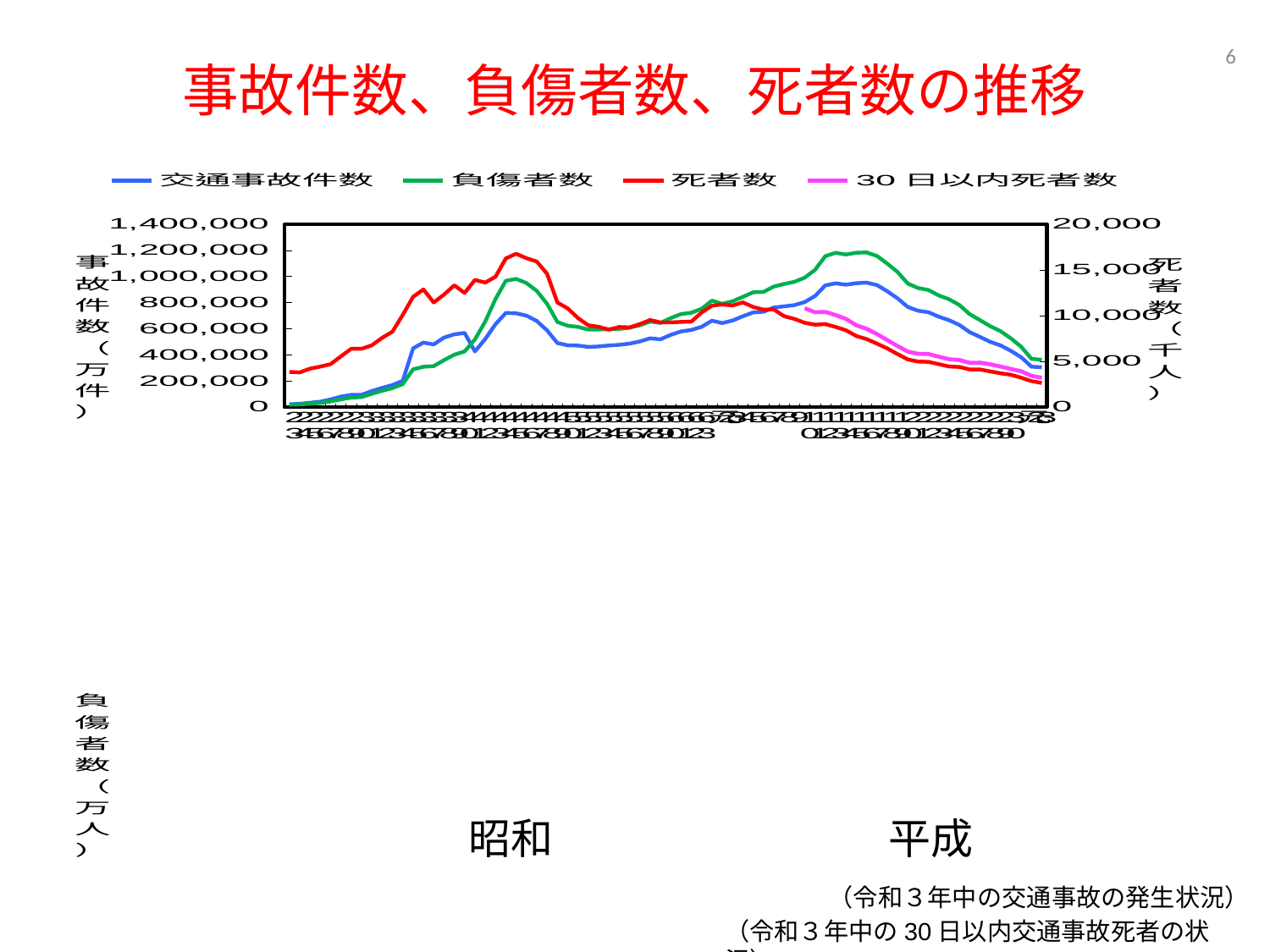

# 事故件数、負傷者数、死者数の推移
6

### Chart

| Category | 交通事故件数 | 負傷者数 | 死者数 | 30日以内死者数 |
|---|---|---|---|---|
| 23 | 21341.0 | 17609.0 | 3848.0 | None |
| 24 | 25113.0 | 20242.0 | 3790.0 | None |
| 25 | 33212.0 | 25450.0 | 4202.0 | None |
| 26 | 41423.0 | 31274.0 | 4429.0 | None |
| 27 | 58487.0 | 43321.0 | 4696.0 | None |
| 28 | 80019.0 | 59280.0 | 5544.0 | None |
| 29 | 93869.0 | 72390.0 | 6374.0 | None |
| 30 | 93981.0 | 76501.0 | 6379.0 | None |
| 31 | 122691.0 | 102072.0 | 6751.0 | None |
| 32 | 146833.0 | 124530.0 | 7575.0 | None |
| 33 | 168799.0 | 145432.0 | 8248.0 | None |
| 34 | 201292.0 | 175951.0 | 10079.0 | None |
| 35 | 449917.0 | 289156.0 | 12055.0 | None |
| 36 | 493693.0 | 308697.0 | 12865.0 | None |
| 37 | 479825.0 | 313813.0 | 11445.0 | None |
| 38 | 531966.0 | 359089.0 | 12301.0 | None |
| 39 | 557183.0 | 401117.0 | 13318.0 | None |
| 40 | 567286.0 | 425666.0 | 12484.0 | None |
| 41 | 425944.0 | 517775.0 | 13904.0 | None |
| 42 | 521481.0 | 655377.0 | 13618.0 | None |
| 43 | 635056.0 | 828071.0 | 14256.0 | None |
| 44 | 720880.0 | 967000.0 | 16257.0 | None |
| 45 | 718080.0 | 981096.0 | 16765.0 | None |
| 46 | 700290.0 | 949689.0 | 16278.0 | None |
| 47 | 659283.0 | 889198.0 | 15918.0 | None |
| 48 | 586713.0 | 789948.0 | 14574.0 | None |
| 49 | 490452.0 | 651420.0 | 11432.0 | None |
| 50 | 472938.0 | 622467.0 | 10792.0 | None |
| 51 | 471041.0 | 613957.0 | 9734.0 | None |
| 52 | 460649.0 | 593211.0 | 8945.0 | None |
| 53 | 464037.0 | 594116.0 | 8783.0 | None |
| 54 | 471573.0 | 596282.0 | 8466.0 | None |
| 55 | 476677.0 | 598719.0 | 8760.0 | None |
| 56 | 485578.0 | 607346.0 | 8719.0 | None |
| 57 | 502261.0 | 626192.0 | 9073.0 | None |
| 58 | 526362.0 | 654822.0 | 9520.0 | None |
| 59 | 518642.0 | 644321.0 | 9262.0 | None |
| 60 | 552788.0 | 681346.0 | 9261.0 | None |
| 61 | 579190.0 | 712330.0 | 9317.0 | None |
| 62 | 590723.0 | 722179.0 | 9347.0 | None |
| 63 | 614481.0 | 752845.0 | 10344.0 | None |
| 元 | 661363.0 | 814832.0 | 11086.0 | None |
| 2 | 643097.0 | 790295.0 | 11227.0 | None |
| 3 | 662392.0 | 810245.0 | 11109.0 | None |
| 4 | 695346.0 | 844003.0 | 11452.0 | None |
| 5 | 724678.0 | 878633.0 | 10945.0 | None |
| 6 | 729461.0 | 881723.0 | 10653.0 | None |
| 7 | 761794.0 | 922677.0 | 10684.0 | None |
| 8 | 771085.0 | 942204.0 | 9943.0 | None |
| 9 | 780401.0 | 958925.0 | 9642.0 | None |
| 10 | 803882.0 | 990676.0 | 9214.0 | 10805.0 |
| 11 | 850371.0 | 1050399.0 | 9012.0 | 10372.0 |
| 12 | 931950.0 | 1155707.0 | 9073.0 | 10403.0 |
| 13 | 947253.0 | 1181039.0 | 8757.0 | 10060.0 |
| 14 | 936950.0 | 1168029.0 | 8396.0 | 9645.0 |
| 15 | 948281.0 | 1181681.0 | 7768.0 | 8944.0 |
| 16 | 952720.0 | 1183617.0 | 7436.0 | 8561.0 |
| 17 | 934346.0 | 1157113.0 | 6937.0 | 7990.0 |
| 18 | 887267.0 | 1098564.0 | 6415.0 | 7326.0 |
| 19 | 832704.0 | 1034652.0 | 5796.0 | 6681.0 |
| 20 | 766394.0 | 945703.0 | 5209.0 | 6067.0 |
| 21 | 737637.0 | 911215.0 | 4979.0 | 5831.0 |
| 22 | 725924.0 | 896297.0 | 4948.0 | 5806.0 |
| 23 | 692084.0 | 854613.0 | 4691.0 | 5507.0 |
| 24 | 665157.0 | 825392.0 | 4438.0 | 5237.0 |
| 25 | 629033.0 | 781492.0 | 4388.0 | 5152.0 |
| 26 | 573842.0 | 711374.0 | 4113.0 | 4838.0 |
| 27 | 536899.0 | 666023.0 | 4117.0 | 4859.0 |
| 28 | 499201.0 | 618853.0 | 3904.0 | 4681.0 |
| 29 | 472165.0 | 580850.0 | 3694.0 | 4431.0 |
| 30 | 430601.0 | 525846.0 | 3532.0 | 4166.0 |
| 元 | 381237.0 | 461775.0 | 3215.0 | 3920.0 |
| 2 | 309178.0 | 369476.0 | 2839.0 | 3415.0 |
| 3 | 305196.0 | 362131.0 | 2636.0 | 3205.0 |
昭和
平成
（令和３年中の交通事故の発生状況）
（令和３年中の30日以内交通事故死者の状況）